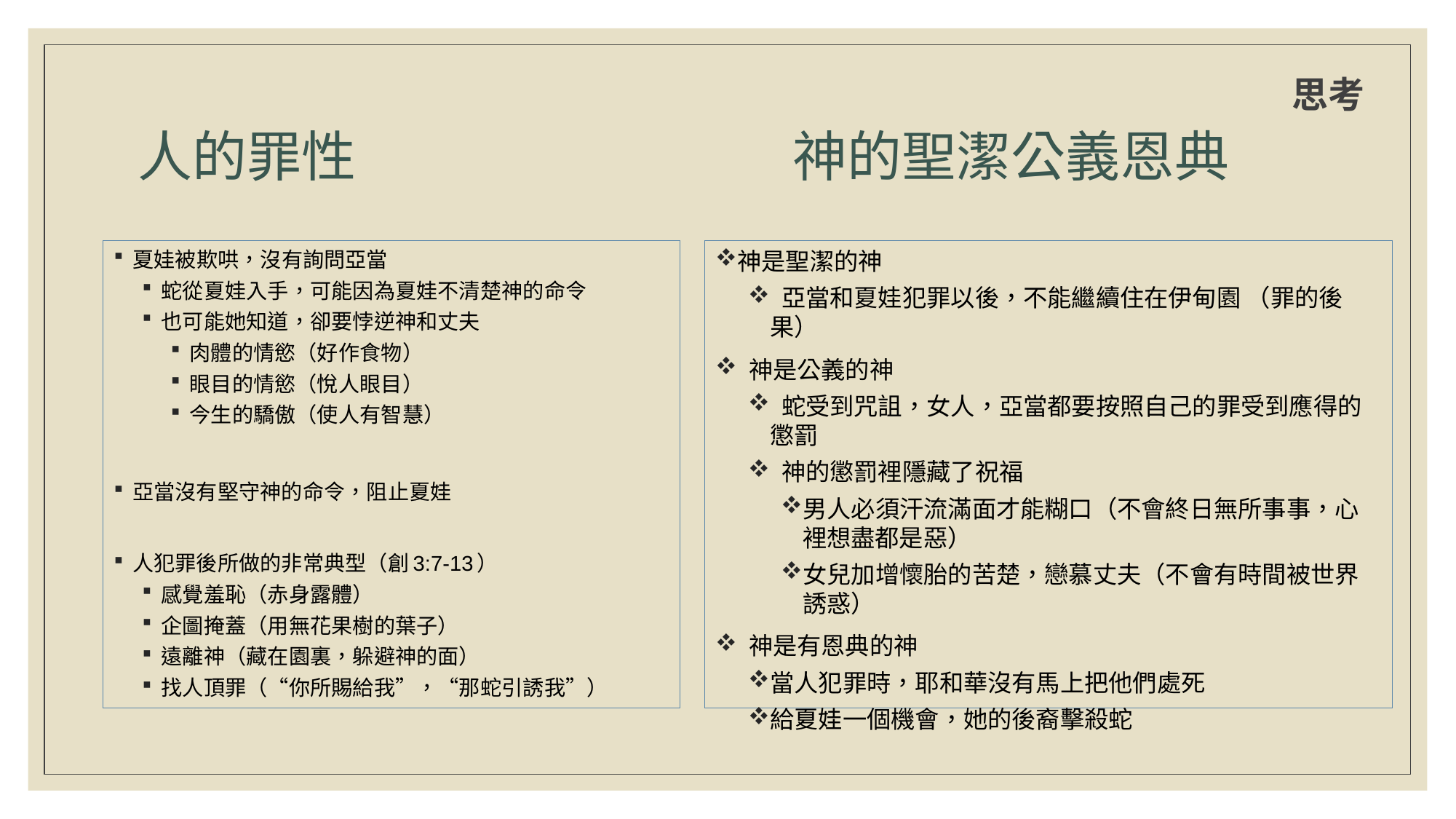

思考
# 人的罪性				神的聖潔公義恩典
夏娃被欺哄，沒有詢問亞當
蛇從夏娃入手，可能因為夏娃不清楚神的命令
也可能她知道，卻要悖逆神和丈夫
肉體的情慾（好作食物）
眼目的情慾（悅人眼目）
今生的驕傲（使人有智慧）

亞當沒有堅守神的命令，阻止夏娃

人犯罪後所做的非常典型（創3:7-13）
感覺羞恥（赤身露體）
企圖掩蓋（用無花果樹的葉子）
遠離神（藏在園裏，躲避神的面）
找人頂罪（“你所賜給我”，“那蛇引誘我”）

神是聖潔的神
 亞當和夏娃犯罪以後，不能繼續住在伊甸園 （罪的後果）
 神是公義的神
 蛇受到咒詛，女人，亞當都要按照自己的罪受到應得的懲罰
 神的懲罰裡隱藏了祝福
男人必須汗流滿面才能糊口（不會終日無所事事，心裡想盡都是惡）
女兒加增懷胎的苦楚，戀慕丈夫（不會有時間被世界誘惑）
 神是有恩典的神
當人犯罪時，耶和華沒有馬上把他們處死
給夏娃一個機會，她的後裔擊殺蛇